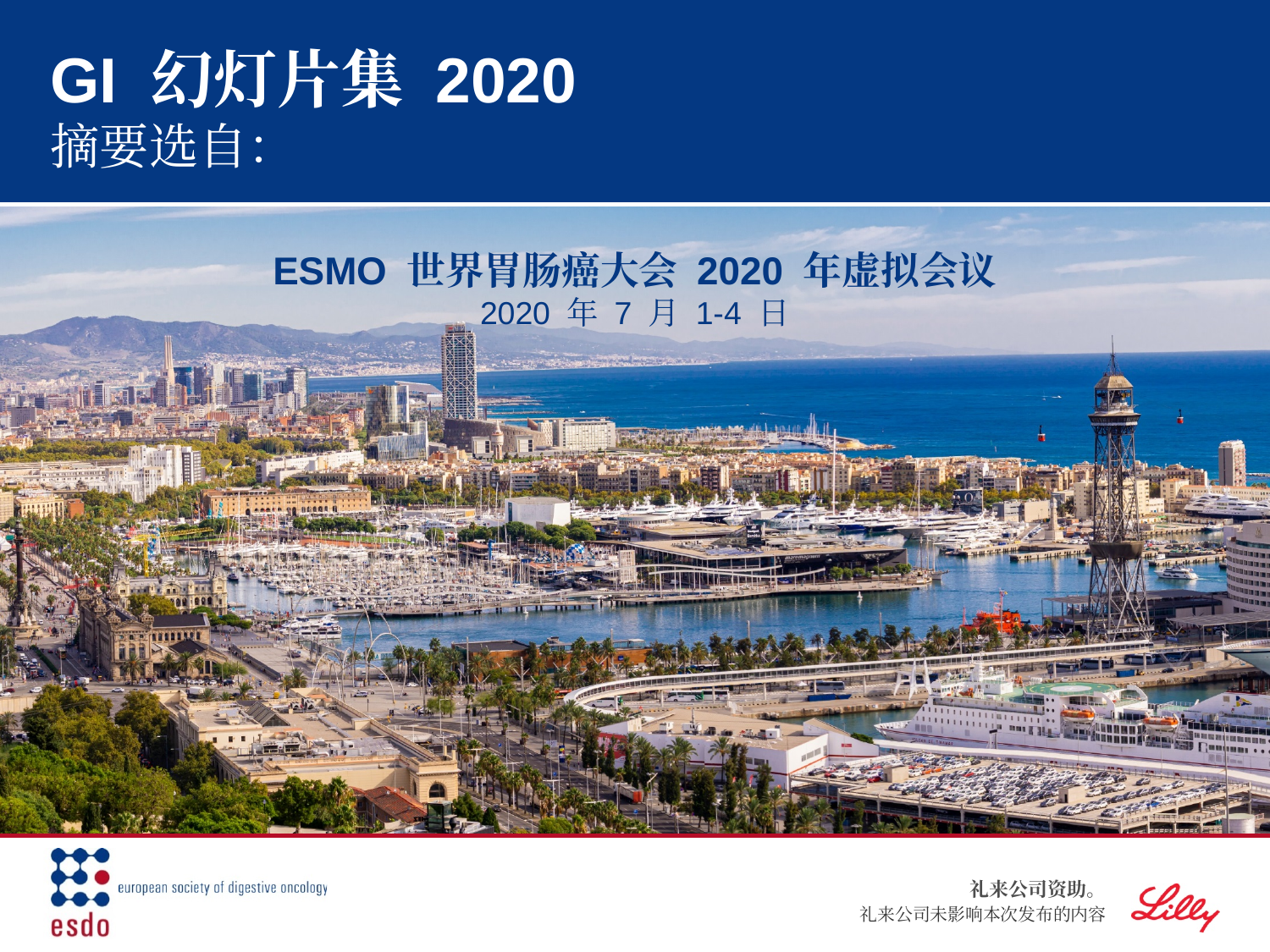

# GI 幻灯片集 2020 摘要选自：
ESMO 世界胃肠癌大会 2020 年虚拟会议
2020 年 7 月 1-4 日
礼来公司资助。
 礼来公司未影响本次发布的内容